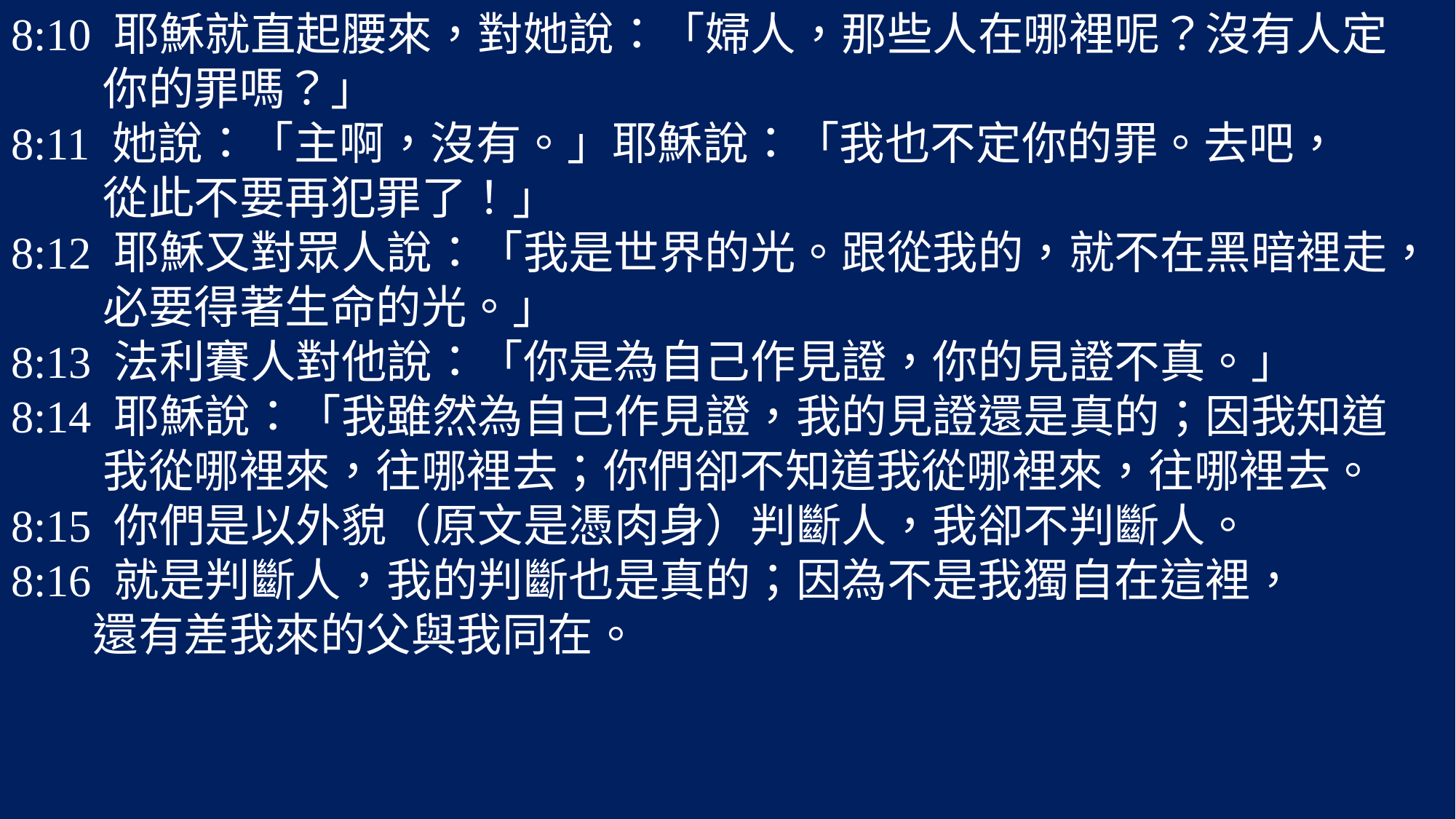

8:10 耶穌就直起腰來，對她說：「婦人，那些人在哪裡呢？沒有人定
        你的罪嗎？」
8:11 她說：「主啊，沒有。」耶穌說：「我也不定你的罪。去吧，
        從此不要再犯罪了！」
8:12 耶穌又對眾人說：「我是世界的光。跟從我的，就不在黑暗裡走，
        必要得著生命的光。」
8:13 法利賽人對他說：「你是為自己作見證，你的見證不真。」
8:14 耶穌說：「我雖然為自己作見證，我的見證還是真的；因我知道
        我從哪裡來，往哪裡去；你們卻不知道我從哪裡來，往哪裡去。
8:15 你們是以外貌（原文是憑肉身）判斷人，我卻不判斷人。
8:16 就是判斷人，我的判斷也是真的；因為不是我獨自在這裡，
       還有差我來的父與我同在。